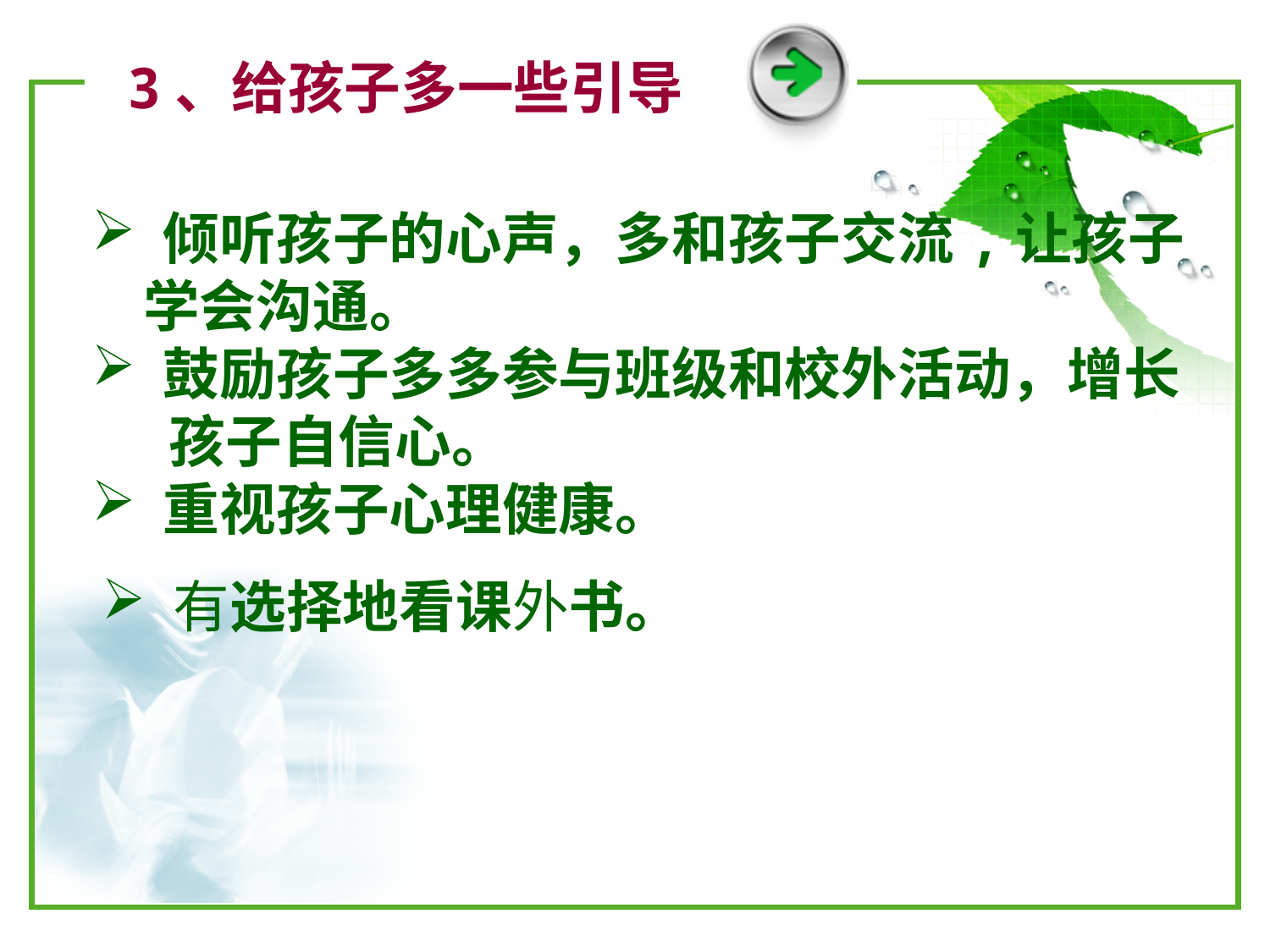

# 3、给孩子多一些引导

 倾听孩子的心声，多和孩子交流,让孩子      学会沟通。
 鼓励孩子多多参与班级和校外活动，增长         孩子自信心。
 重视孩子心理健康。

 有选择地看课外书。